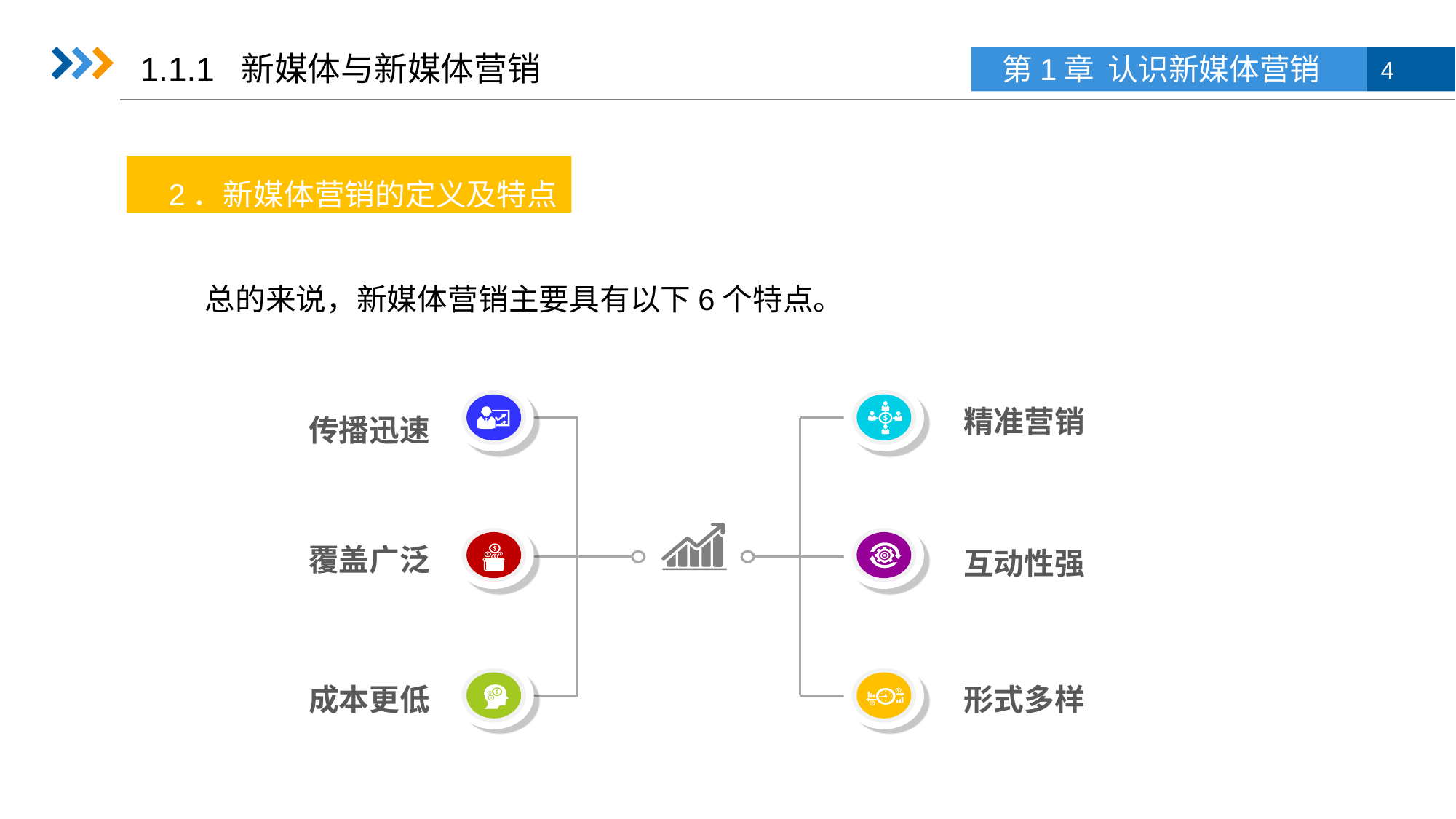

1.1.1  新媒体与新媒体营销
2．新媒体营销的定义及特点
总的来说，新媒体营销主要具有以下6个特点。

精准营销
传播迅速

覆盖广泛
互动性强

成本更低
形式多样